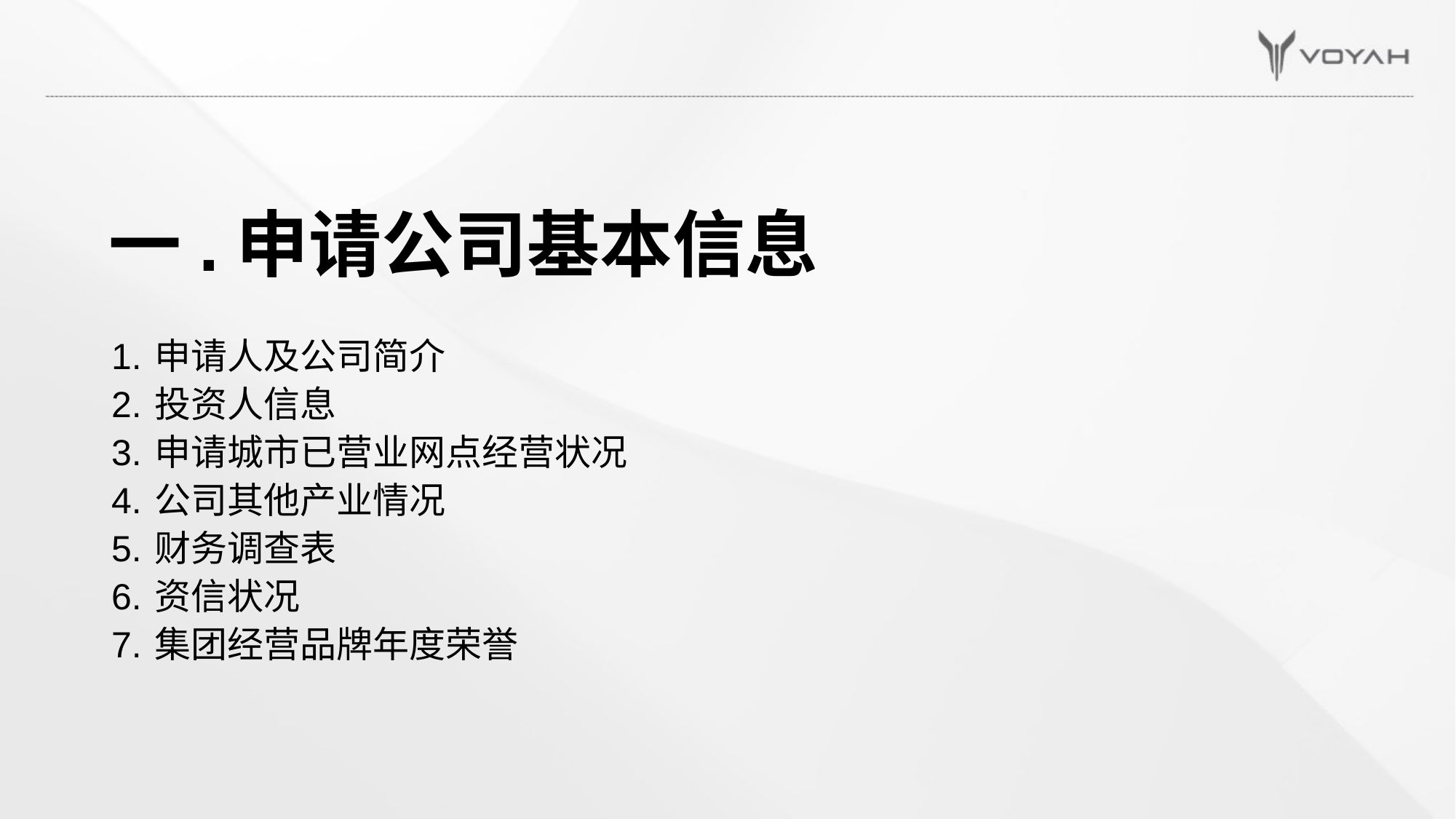

# 一.申请公司基本信息
申请人及公司简介
投资人信息
申请城市已营业网点经营状况
公司其他产业情况
财务调查表
资信状况
集团经营品牌年度荣誉